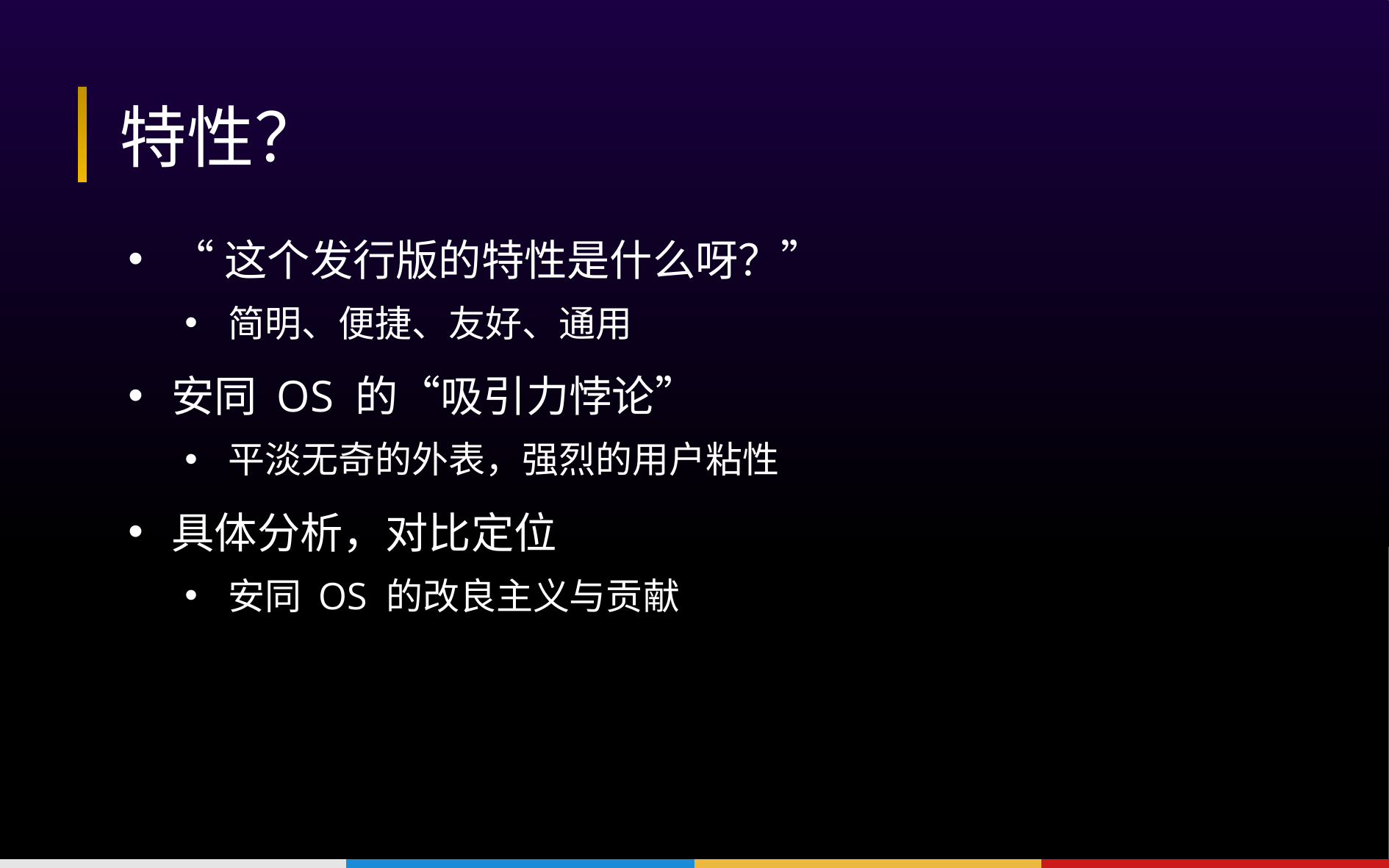

# 特性？
“这个发行版的特性是什么呀？”
简明、便捷、友好、通用
安同 OS 的“吸引力悖论”
平淡无奇的外表，强烈的用户粘性
具体分析，对比定位
安同 OS 的改良主义与贡献
14